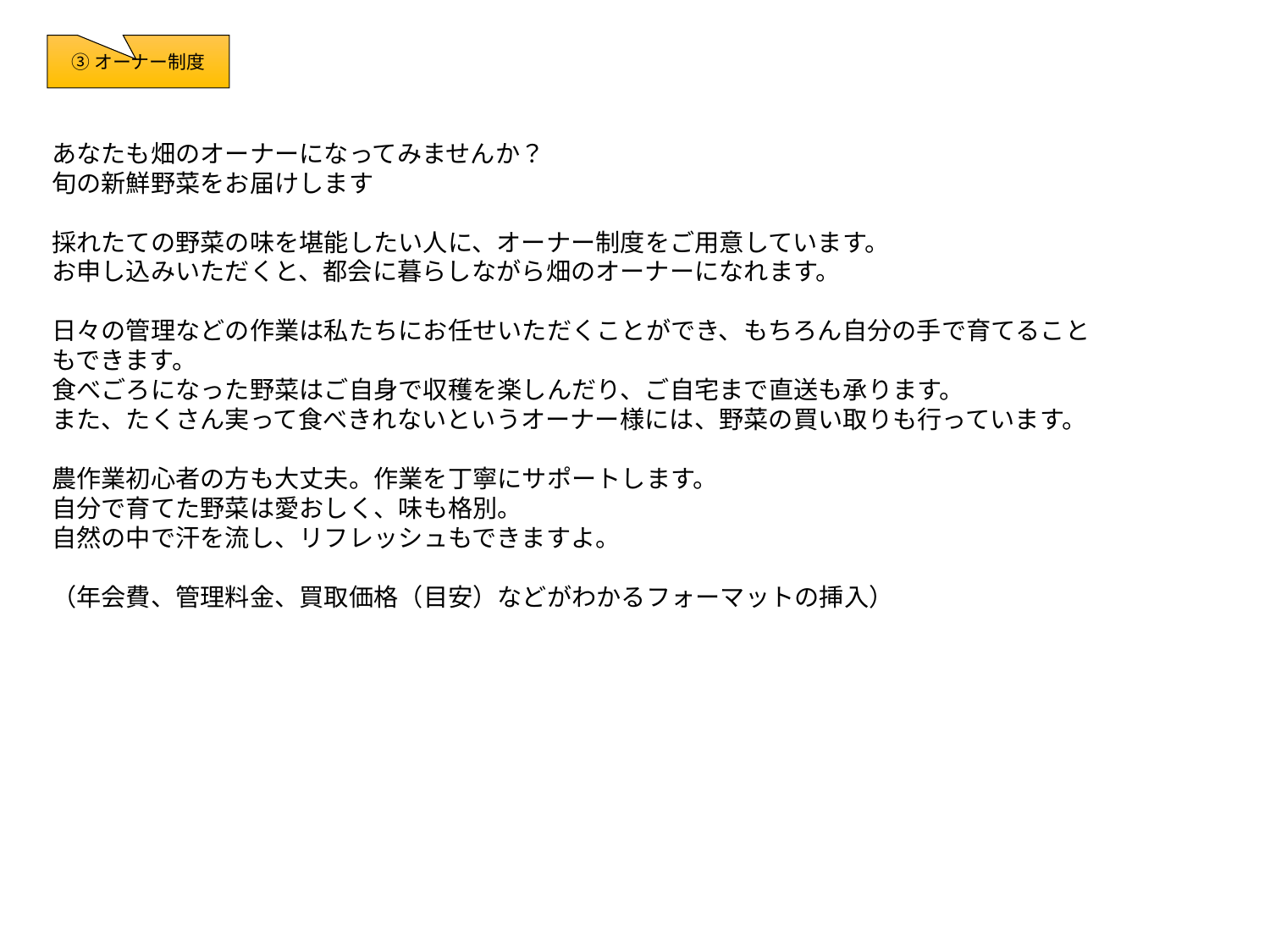

③オーナー制度
あなたも畑のオーナーになってみませんか？
旬の新鮮野菜をお届けします

採れたての野菜の味を堪能したい人に、オーナー制度をご用意しています。
お申し込みいただくと、都会に暮らしながら畑のオーナーになれます。

日々の管理などの作業は私たちにお任せいただくことができ、もちろん自分の手で育てることもできます。
食べごろになった野菜はご自身で収穫を楽しんだり、ご自宅まで直送も承ります。
また、たくさん実って食べきれないというオーナー様には、野菜の買い取りも行っています。

農作業初心者の方も大丈夫。作業を丁寧にサポートします。
自分で育てた野菜は愛おしく、味も格別。
自然の中で汗を流し、リフレッシュもできますよ。

（年会費、管理料金、買取価格（目安）などがわかるフォーマットの挿入）